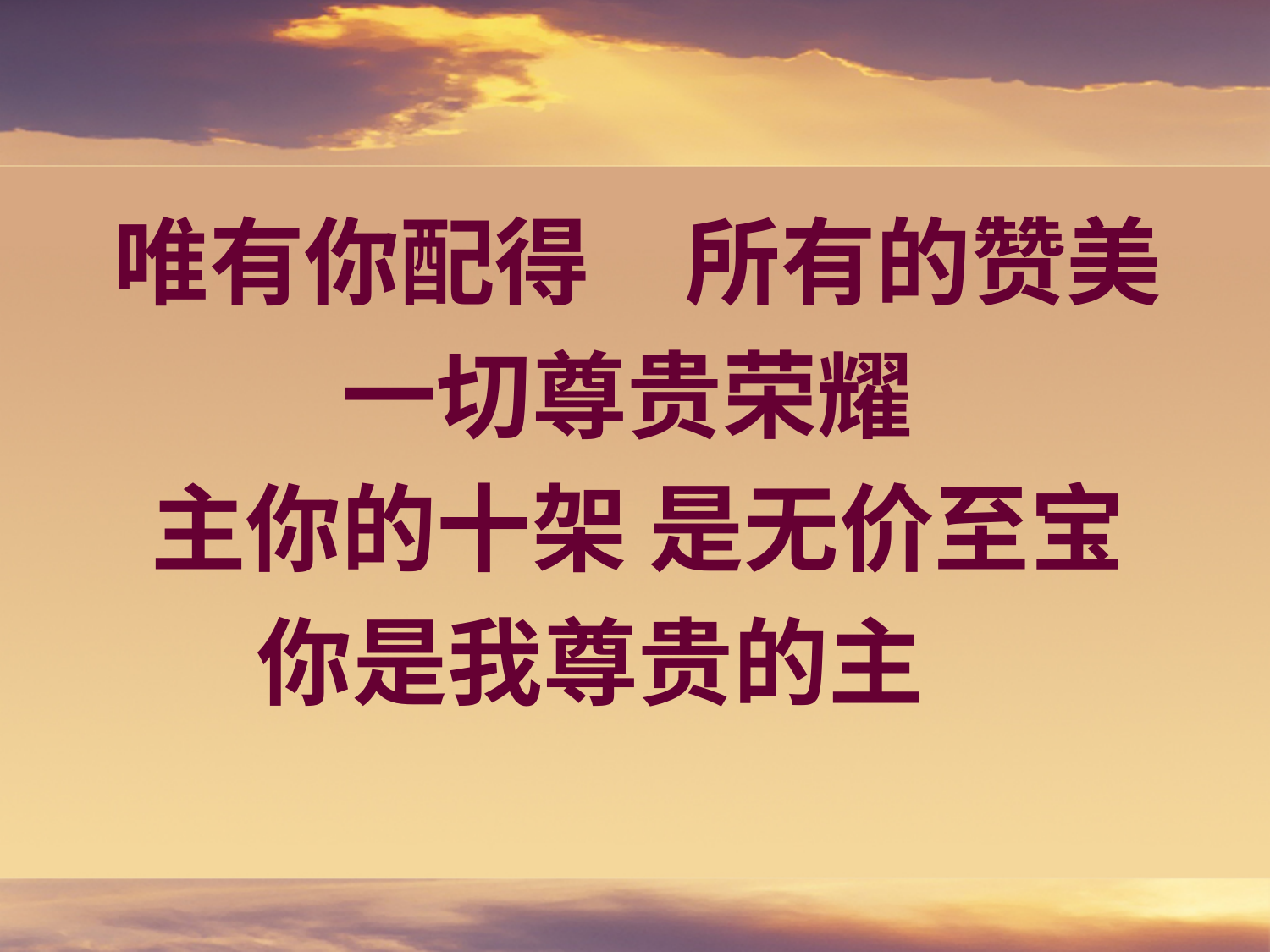

唯有你配得　所有的赞美
一切尊贵荣耀
主你的十架 是无价至宝
你是我尊贵的主